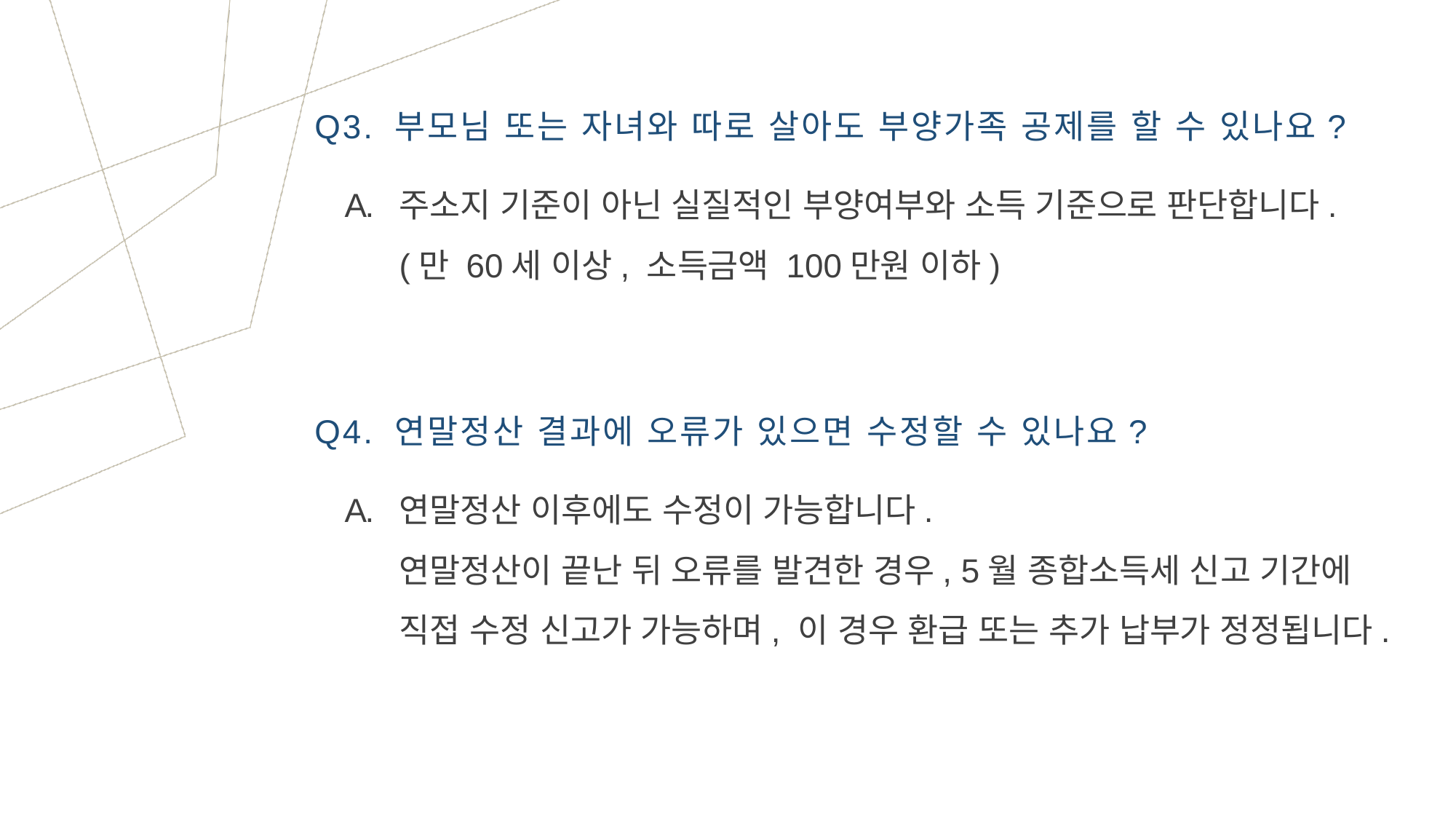

Q3. 부모님 또는 자녀와 따로 살아도 부양가족 공제를 할 수 있나요?
주소지 기준이 아닌 실질적인 부양여부와 소득 기준으로 판단합니다.
(만 60세 이상, 소득금액 100만원 이하)
Q4. 연말정산 결과에 오류가 있으면 수정할 수 있나요?
연말정산 이후에도 수정이 가능합니다.
연말정산이 끝난 뒤 오류를 발견한 경우, 5월 종합소득세 신고 기간에 직접 수정 신고가 가능하며, 이 경우 환급 또는 추가 납부가 정정됩니다.